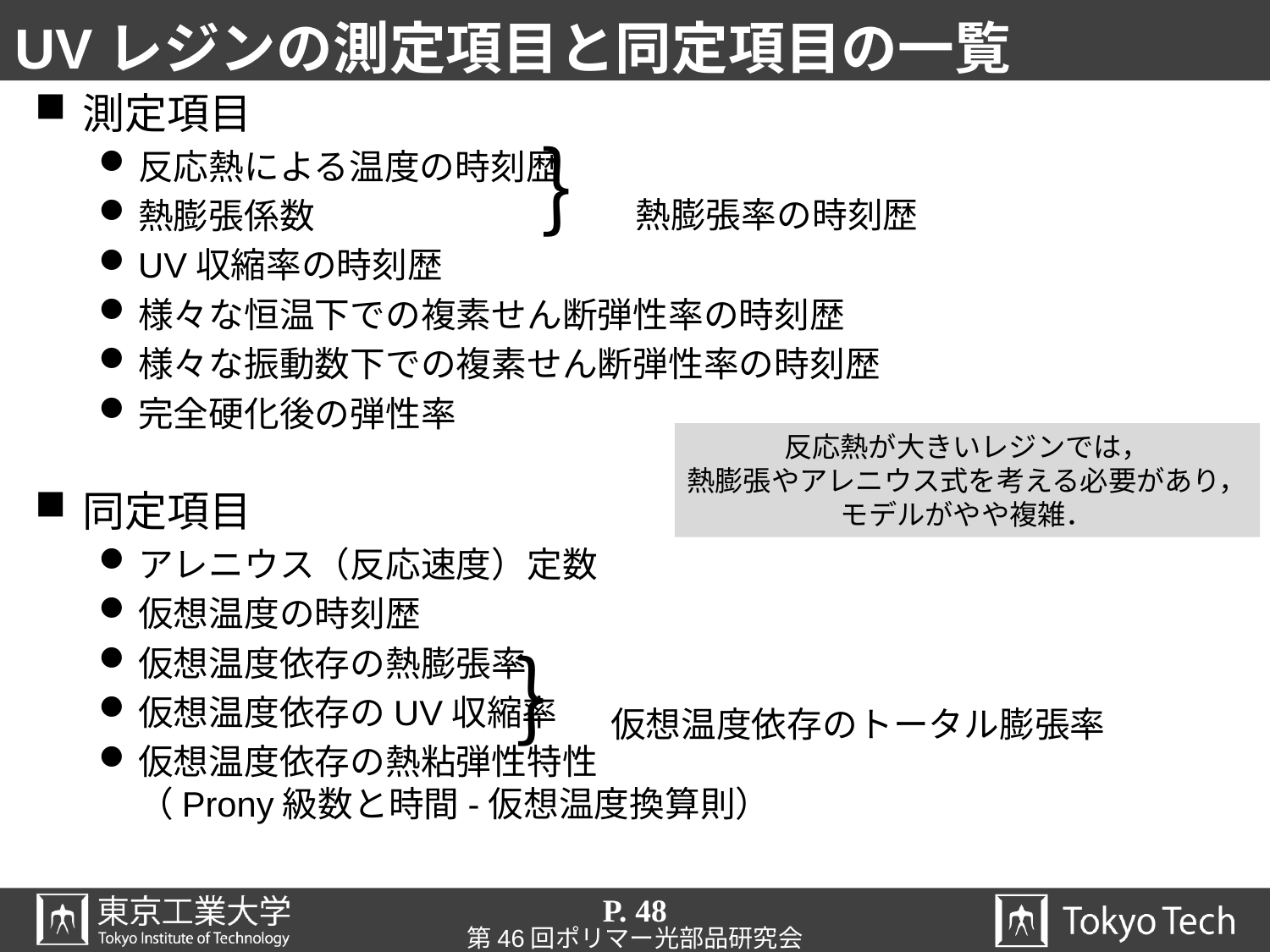

# UVレジンの測定項目と同定項目の一覧
測定項目
反応熱による温度の時刻歴
熱膨張係数
UV収縮率の時刻歴
様々な恒温下での複素せん断弾性率の時刻歴
様々な振動数下での複素せん断弾性率の時刻歴
完全硬化後の弾性率
同定項目
アレニウス（反応速度）定数
仮想温度の時刻歴
仮想温度依存の熱膨張率
仮想温度依存のUV収縮率
仮想温度依存の熱粘弾性特性
（Prony級数と時間-仮想温度換算則）

｝熱膨張率の時刻歴
反応熱が大きいレジンでは，
熱膨張やアレニウス式を考える必要があり，
モデルがやや複雑．
｝仮想温度依存のトータル膨張率
P. 48